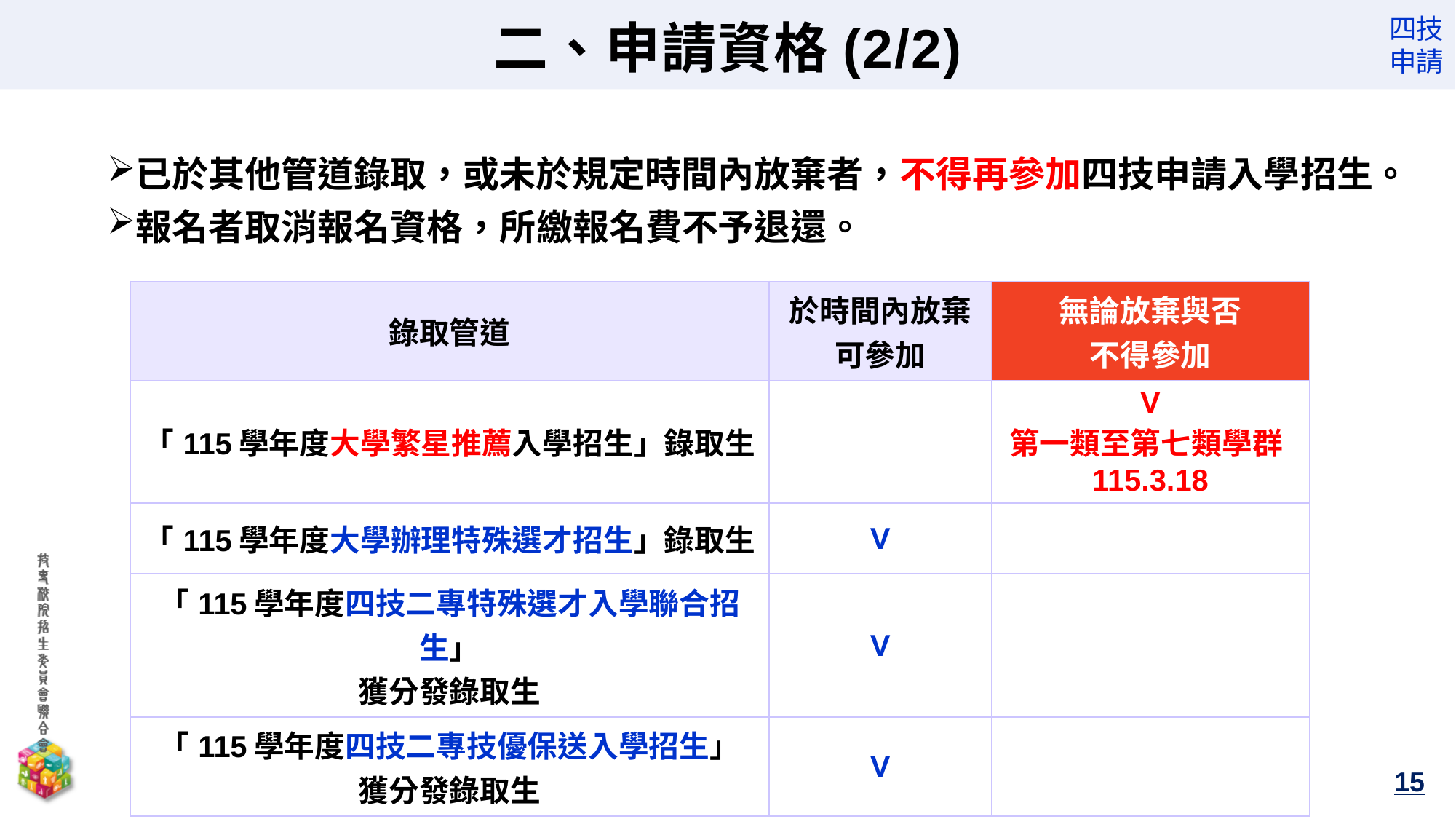

二、申請資格(2/2)
已於其他管道錄取，或未於規定時間內放棄者，不得再參加四技申請入學招生。
報名者取消報名資格，所繳報名費不予退還。
| 錄取管道 | 於時間內放棄 可參加 | 無論放棄與否 不得參加 |
| --- | --- | --- |
| 「115學年度大學繁星推薦入學招生」錄取生 |  | V 第一類至第七類學群115.3.18 |
| 「115學年度大學辦理特殊選才招生」錄取生 | V |  |
| 「115學年度四技二專特殊選才入學聯合招生」 獲分發錄取生 | V |  |
| 「115學年度四技二專技優保送入學招生」 獲分發錄取生 | V |  |
15